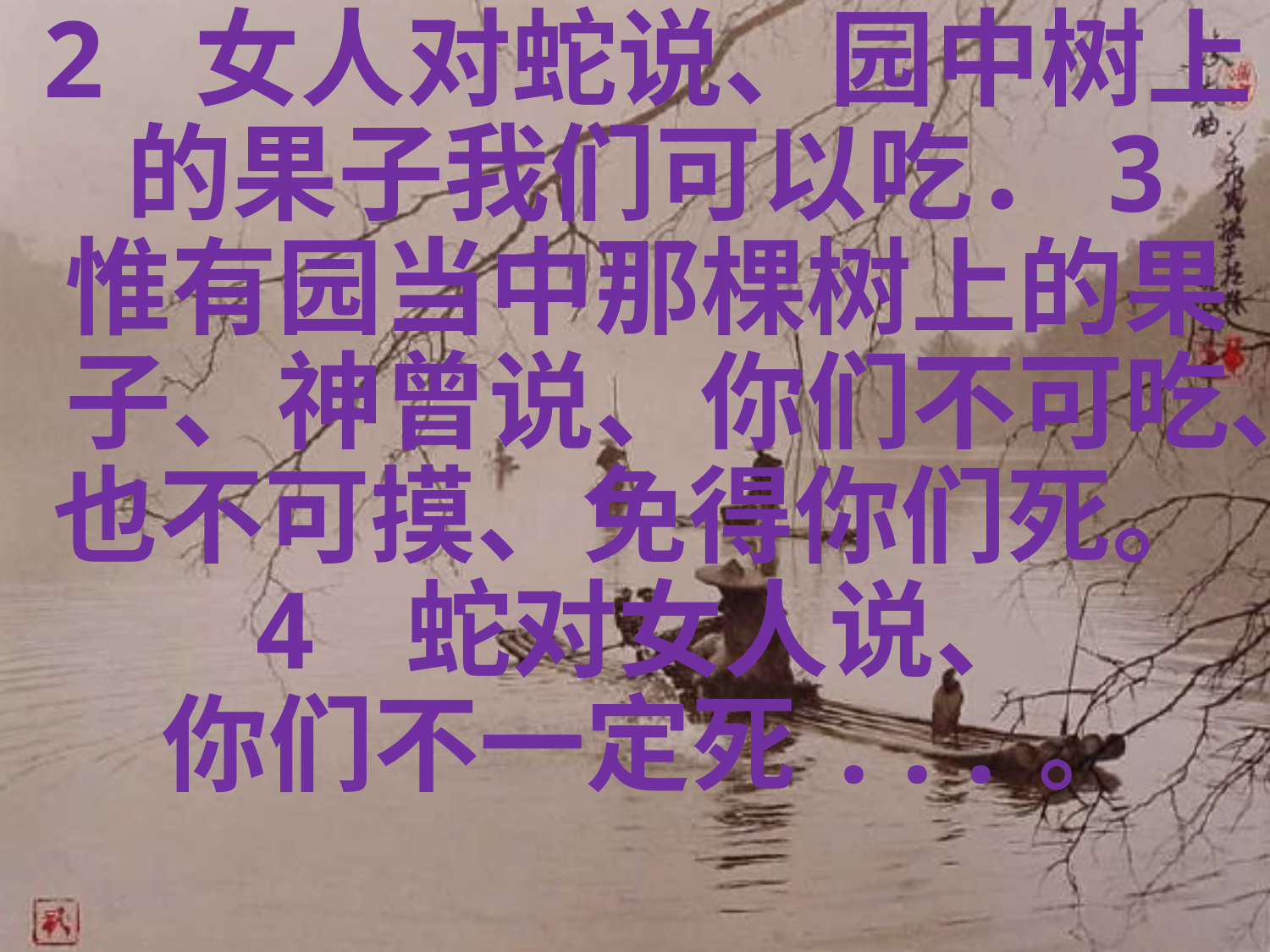

2 女人对蛇说、园中树上的果子我们可以吃．3 惟有园当中那棵树上的果子、神曾说、你们不可吃、也不可摸、免得你们死。
4 蛇对女人说、
你们不一定死...。